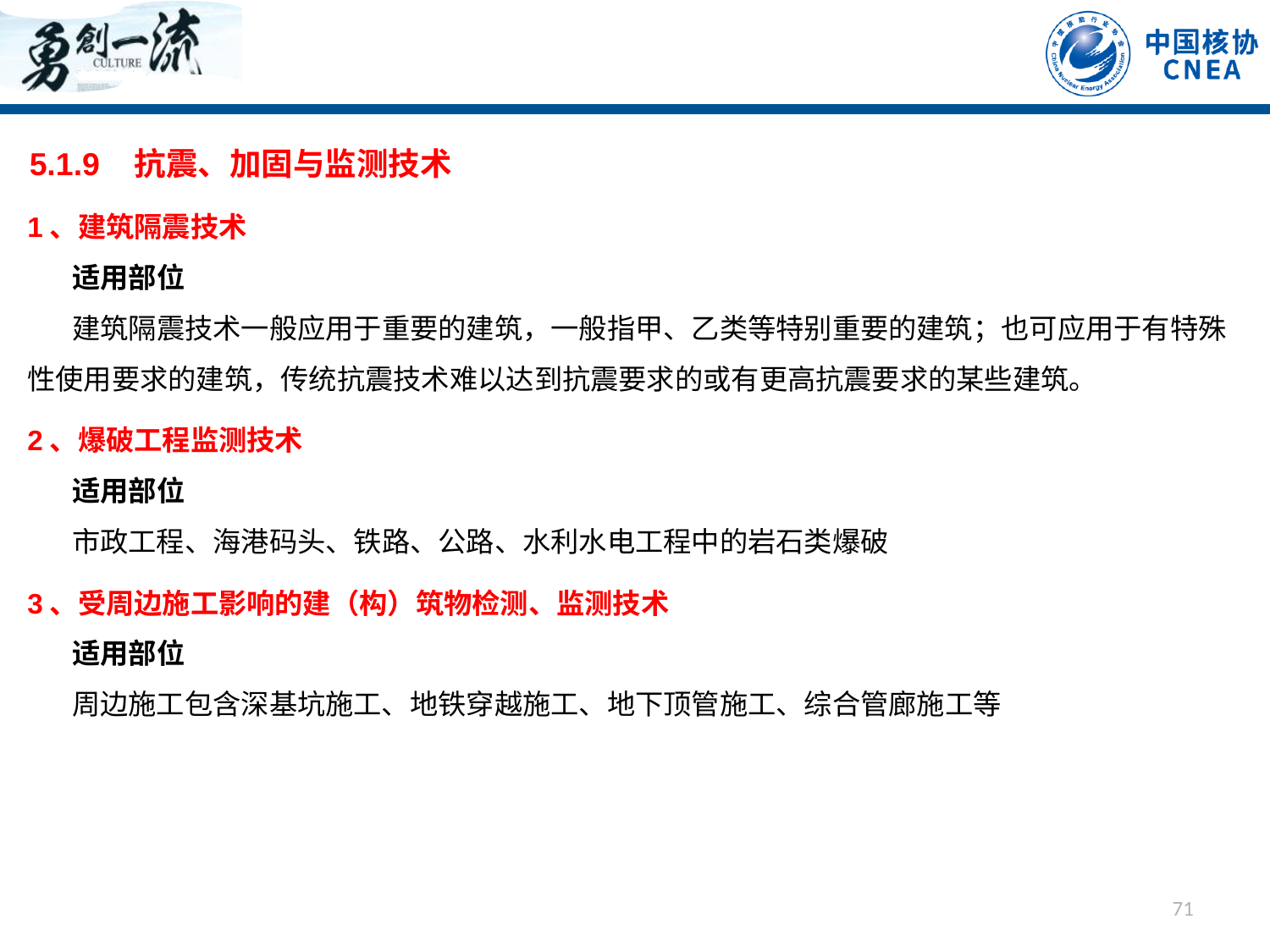

5.1.9   抗震、加固与监测技术
1、建筑隔震技术
      适用部位
      建筑隔震技术一般应用于重要的建筑，一般指甲、乙类等特别重要的建筑；也可应用于有特殊性使用要求的建筑，传统抗震技术难以达到抗震要求的或有更高抗震要求的某些建筑。
2、爆破工程监测技术
      适用部位
      市政工程、海港码头、铁路、公路、水利水电工程中的岩石类爆破
3、受周边施工影响的建（构）筑物检测、监测技术
      适用部位
      周边施工包含深基坑施工、地铁穿越施工、地下顶管施工、综合管廊施工等
71